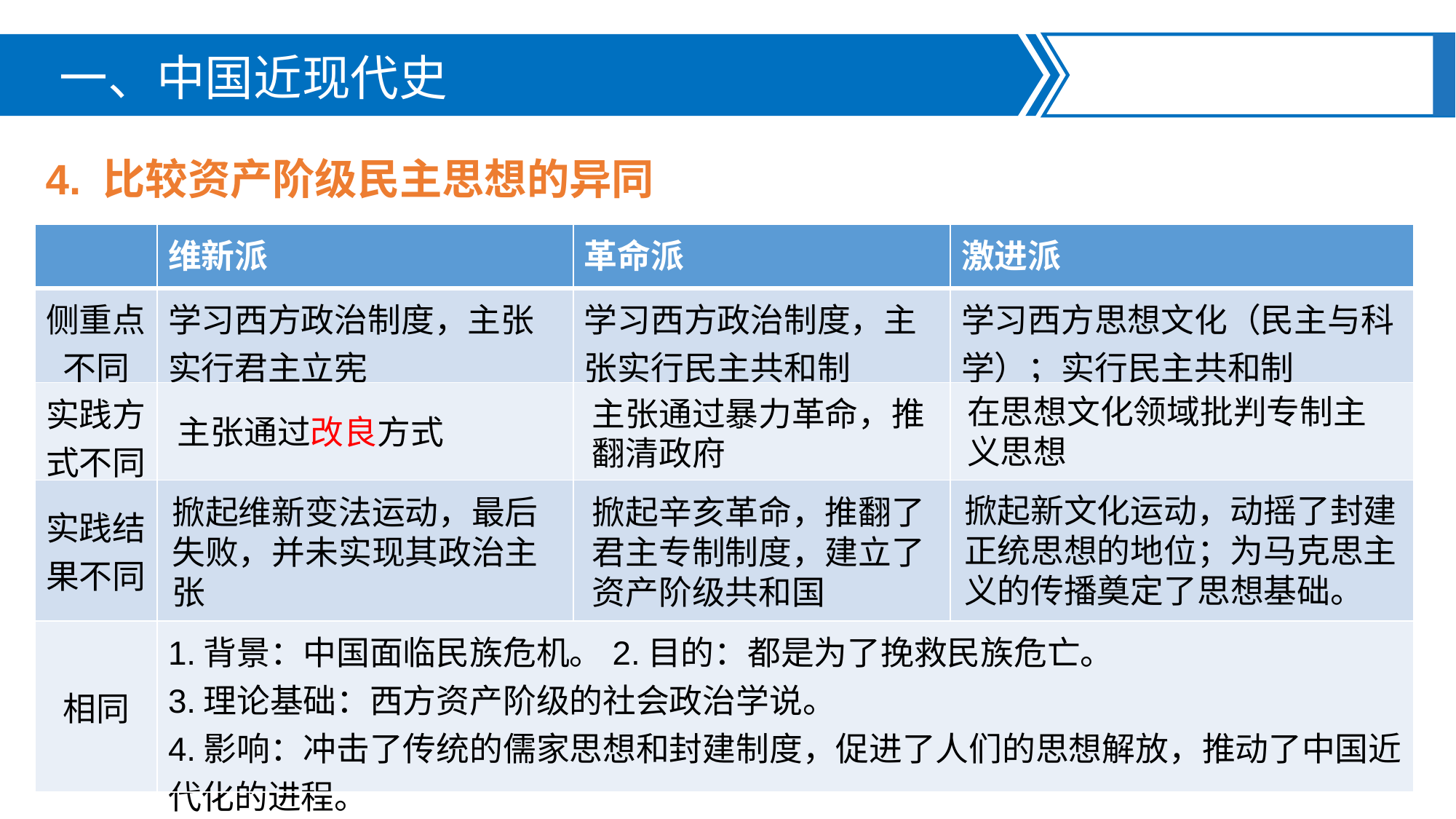

一、中国近现代史
4. 比较资产阶级民主思想的异同
|  | 维新派 | 革命派 | 激进派 |
| --- | --- | --- | --- |
| 侧重点不同 | 学习西方政治制度，主张实行君主立宪 | 学习西方政治制度，主张实行民主共和制 | 学习西方思想文化（民主与科学）；实行民主共和制 |
| 实践方式不同 |  |  |  |
| 实践结果不同 |  |  |  |
| 相同 | 1.背景：中国面临民族危机。2.目的：都是为了挽救民族危亡。 3.理论基础：西方资产阶级的社会政治学说。 4.影响：冲击了传统的儒家思想和封建制度，促进了人们的思想解放，推动了中国近代化的进程。 |  |  |
在思想文化领域批判专制主义思想
主张通过暴力革命，推翻清政府
主张通过改良方式
掀起新文化运动，动摇了封建正统思想的地位；为马克思主义的传播奠定了思想基础。
掀起维新变法运动，最后失败，并未实现其政治主张
掀起辛亥革命，推翻了君主专制制度，建立了资产阶级共和国